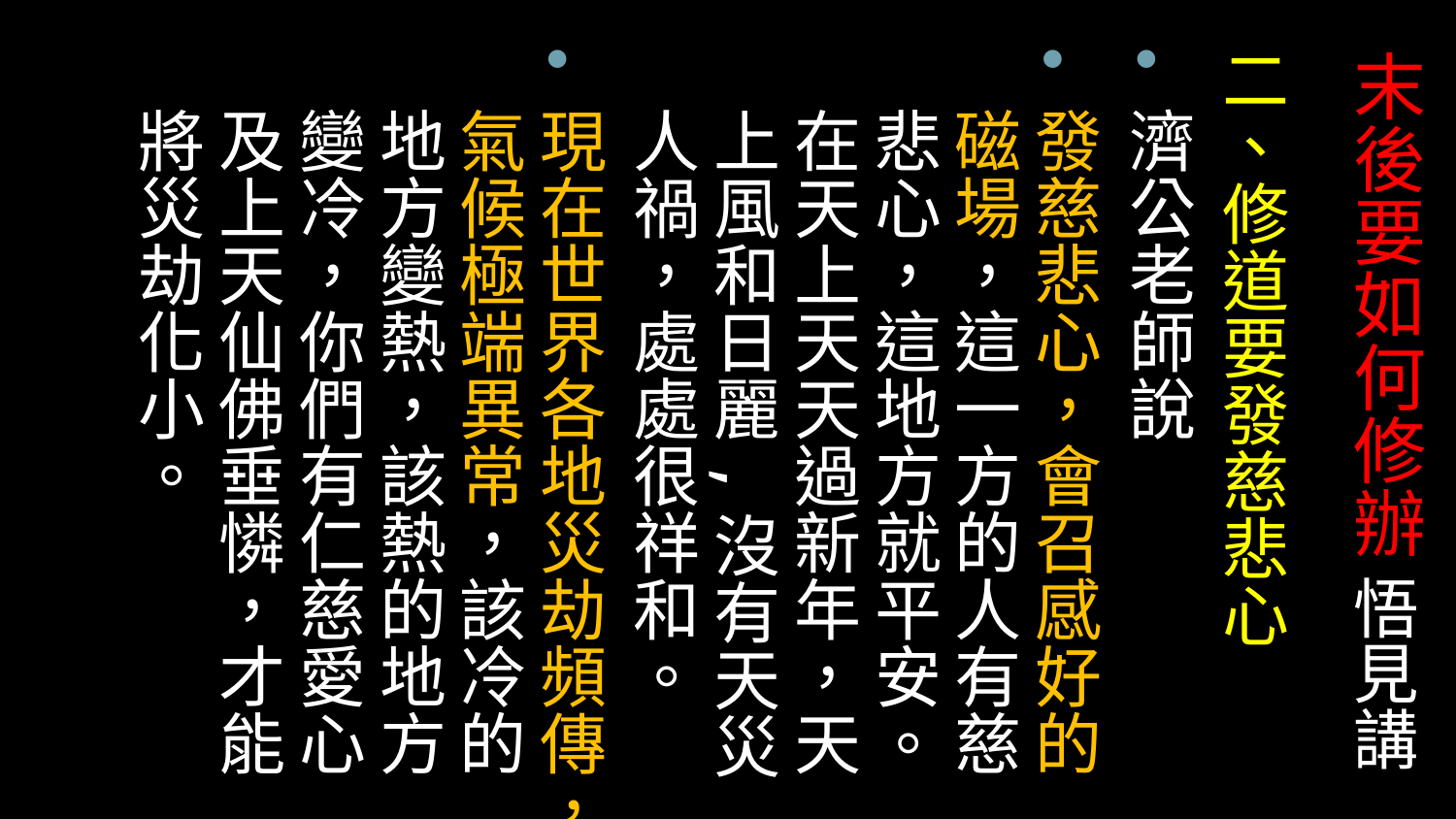

二、修道要發慈悲心
濟公老師說
發慈悲心，會召感好的磁場，這一方的人有慈悲心，這地方就平安。在天上天天過新年，天上風和日麗,沒有天災人禍，處處很祥和。
現在世界各地災劫頻傳，氣候極端異常，該冷的地方變熱，該熱的地方變冷，你們有仁慈愛心及上天仙佛垂憐，才能將災劫化小。

# 末後要如何修辦 悟見講